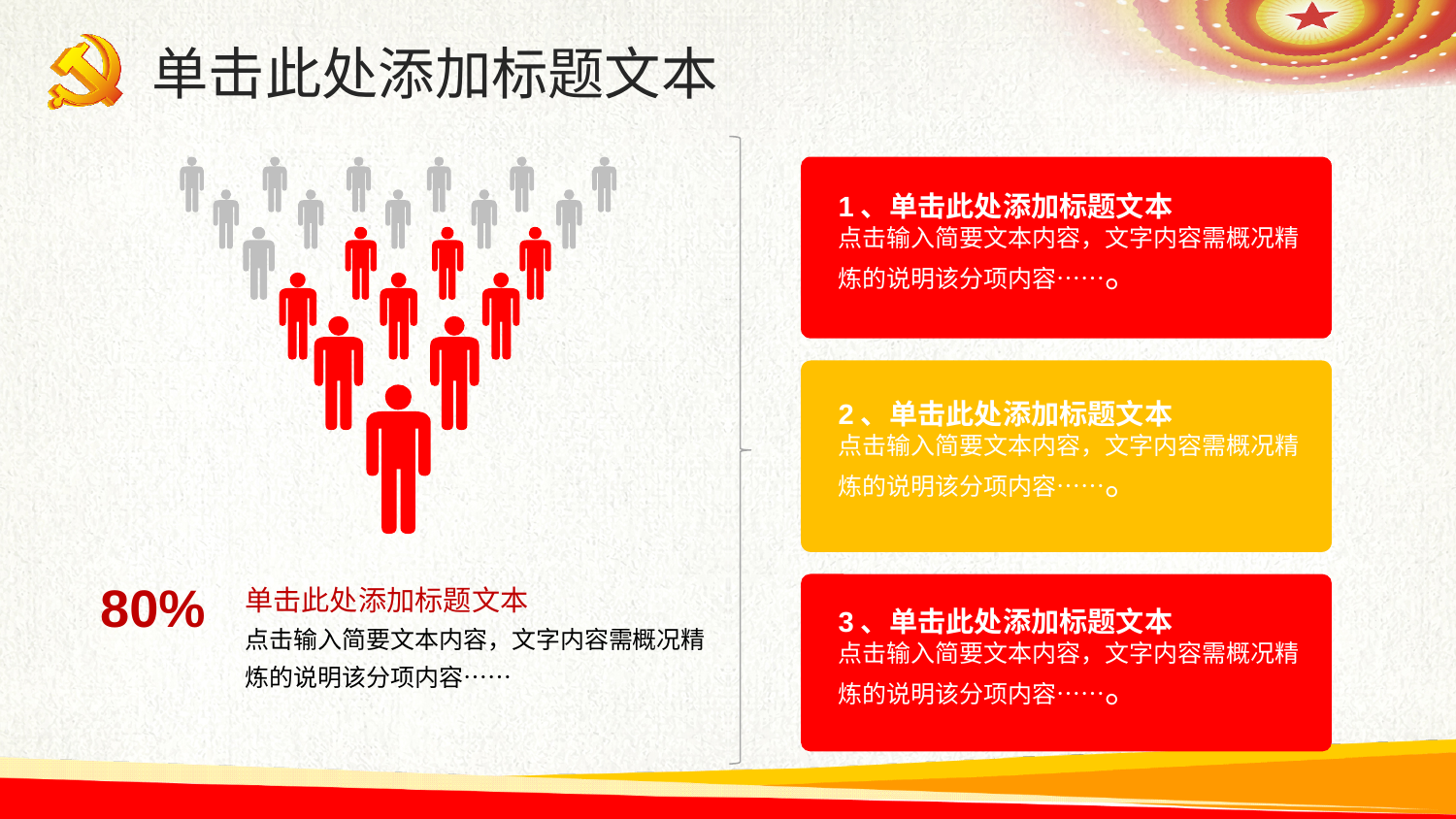

单击此处添加标题文本

1、单击此处添加标题文本
点击输入简要文本内容，文字内容需概况精炼的说明该分项内容……。

2、单击此处添加标题文本
点击输入简要文本内容，文字内容需概况精炼的说明该分项内容……。
单击此处添加标题文本
点击输入简要文本内容，文字内容需概况精炼的说明该分项内容……
80%

3、单击此处添加标题文本
点击输入简要文本内容，文字内容需概况精炼的说明该分项内容……。